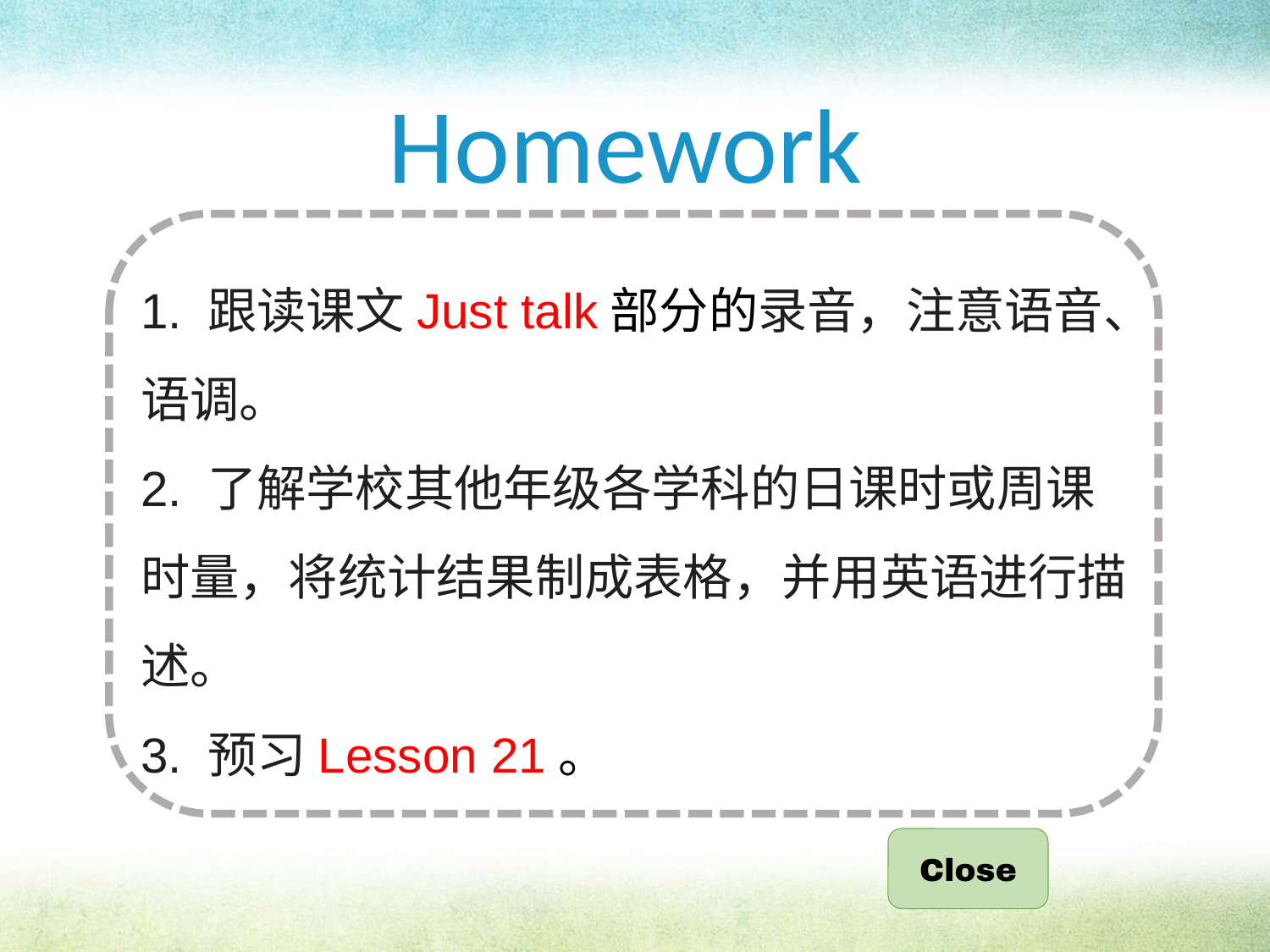

# Homework

1. 跟读课文Just talk部分的录音，注意语音、语调。
2. 了解学校其他年级各学科的日课时或周课时量，将统计结果制成表格，并用英语进行描述。
3. 预习Lesson 21。
Close